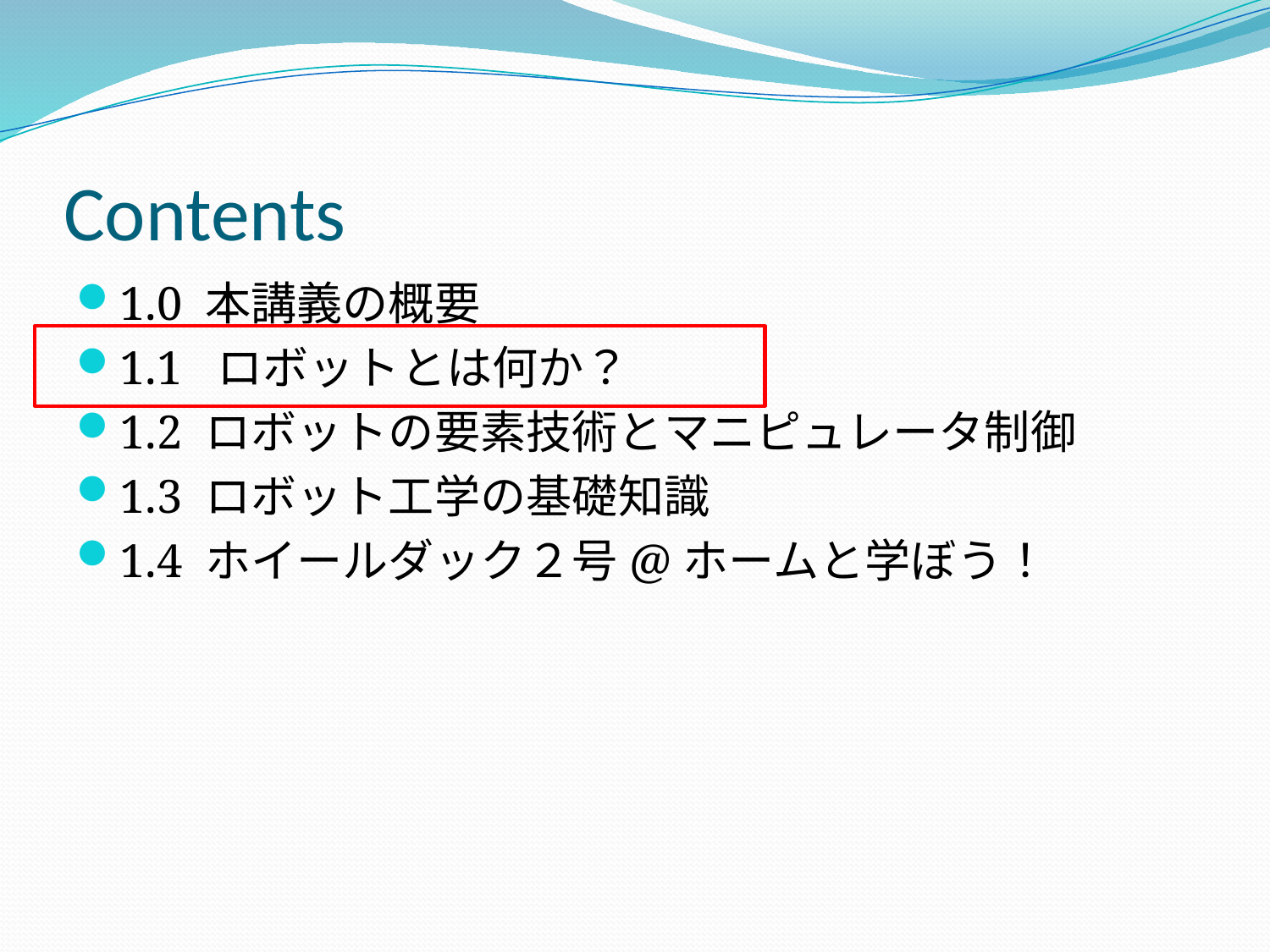

# Contents
1.0 本講義の概要
1.1  ロボットとは何か？
1.2 ロボットの要素技術とマニピュレータ制御
1.3 ロボット工学の基礎知識
1.4 ホイールダック２号@ホームと学ぼう！